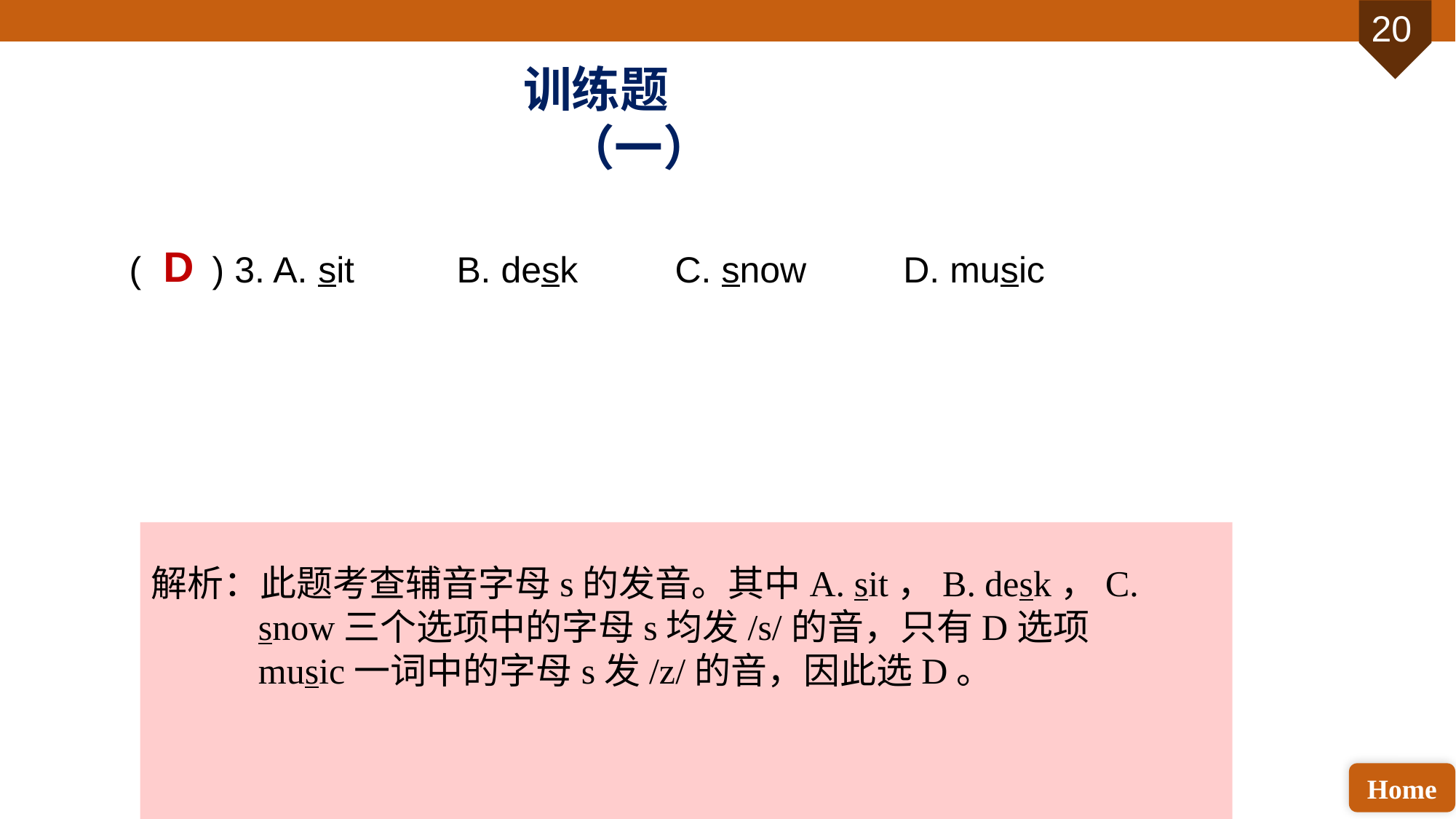

训练题（一）
(       ) 3. A. sit 	B. desk 	C. snow	 D. music
D

解析：此题考查辅音字母s的发音。其中A. sit，B. desk，C. snow三个选项中的字母s均发/s/的音，只有D选项music一词中的字母s发/z/的音，因此选D。